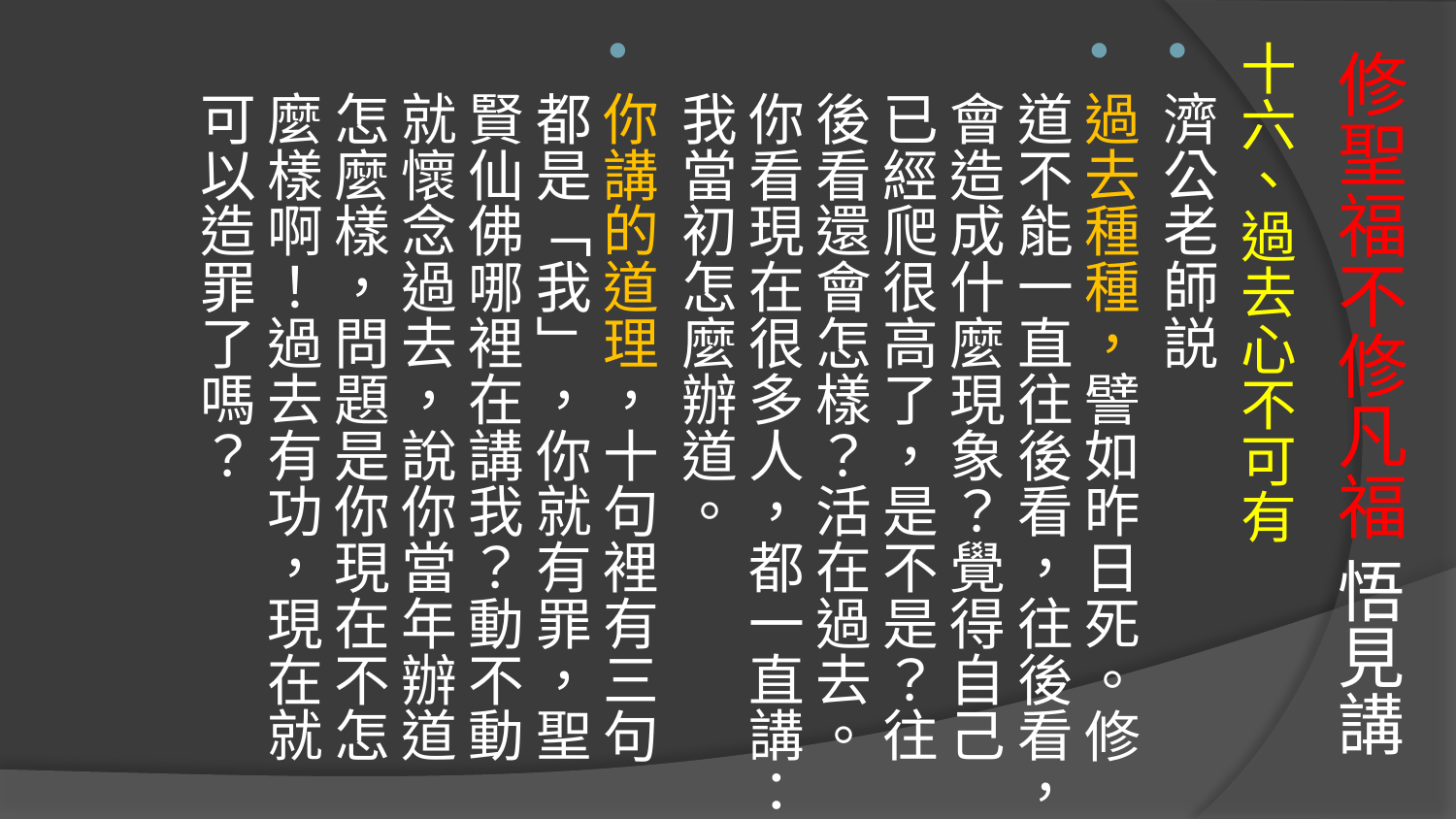

# 修聖福不修凡福 悟見講
十六、過去心不可有
濟公老師説
過去種種，譬如昨日死。修道不能一直往後看，往後看，會造成什麼現象？覺得自己已經爬很高了，是不是？往後看還會怎樣？活在過去。你看現在很多人，都一直講：我當初怎麼辦道。
你講的道理，十句裡有三句都是「我」，你就有罪，聖賢仙佛哪裡在講我？動不動就懷念過去，說你當年辦道怎麼樣，問題是你現在不怎麼樣啊！過去有功，現在就可以造罪了嗎？